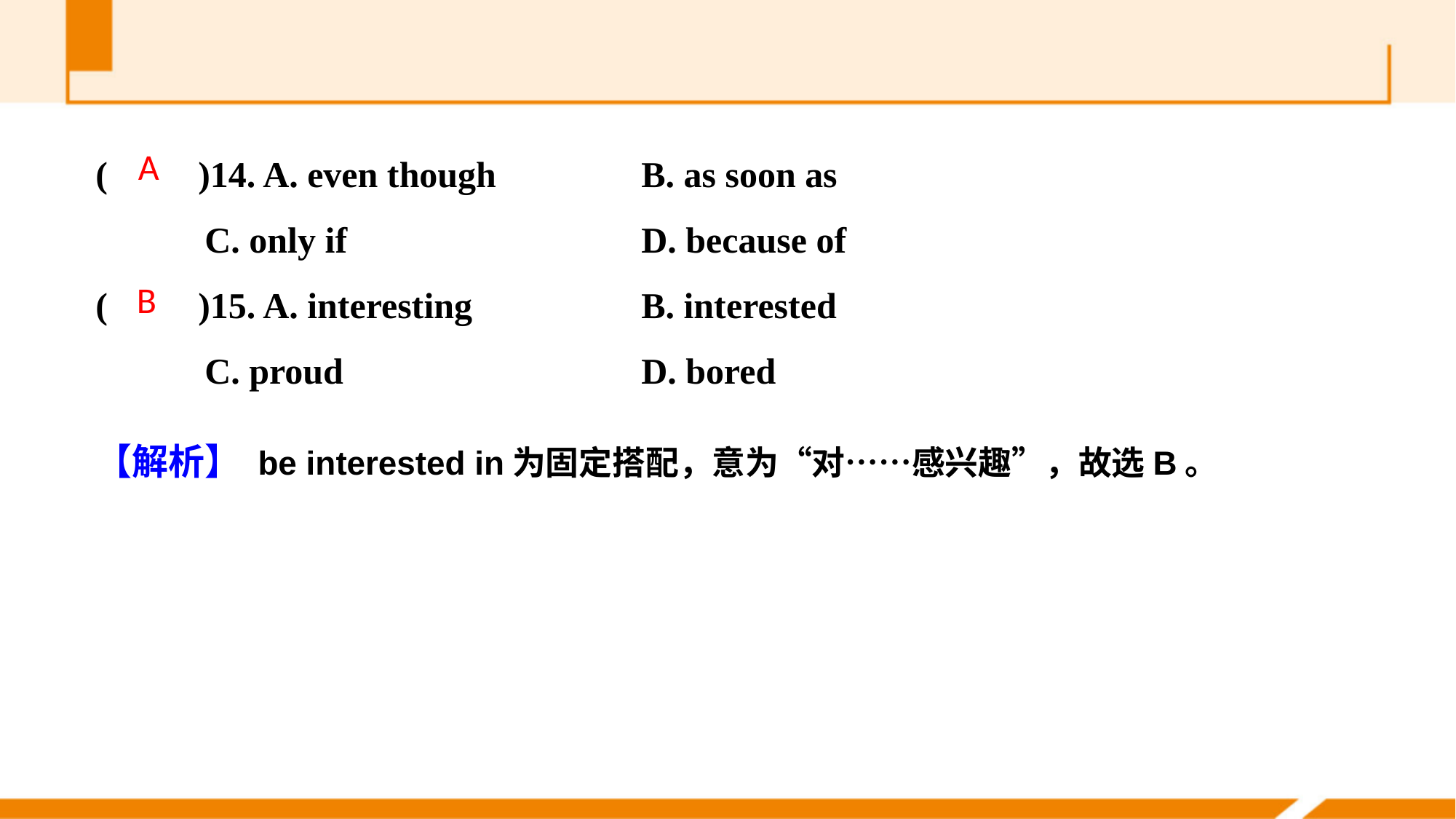

(　　)14. A. even though  		B. as soon as
	C. only if  			D. because of
(　　)15. A. interesting  		B. interested
	C. proud  			D. bored
A
B
【解析】 be interested in为固定搭配，意为“对……感兴趣”，故选B。